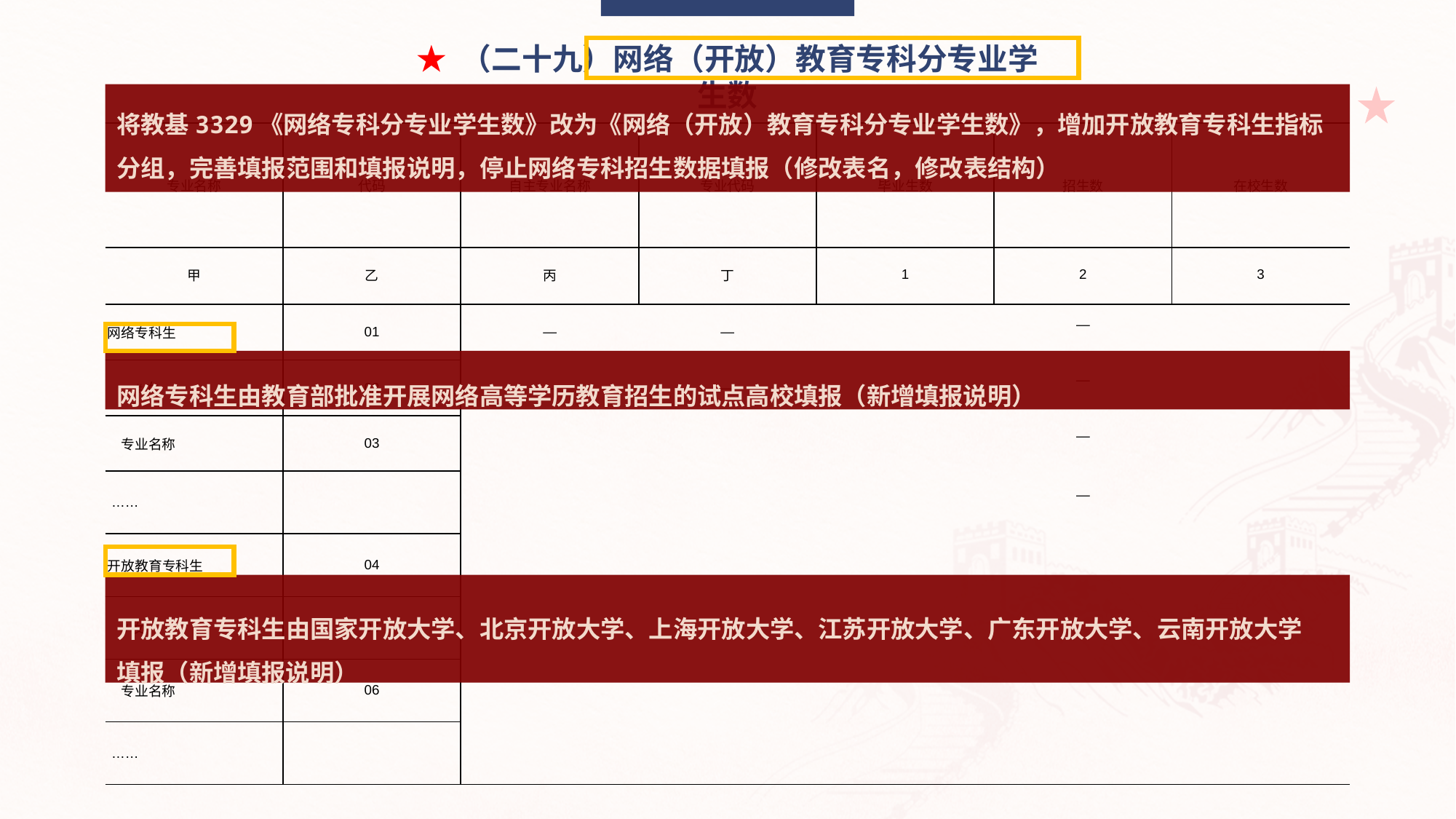

★ （二十九）网络（开放）教育专科分专业学生数

将教基3329《网络专科分专业学生数》改为《网络（开放）教育专科分专业学生数》，增加开放教育专科生指标分组，完善填报范围和填报说明，停止网络专科招生数据填报（修改表名，修改表结构）
| 专业名称 | 代码 | 自主专业名称 | 专业代码 | 毕业生数 | 招生数 | 在校生数 |
| --- | --- | --- | --- | --- | --- | --- |
| 甲 | 乙 | 丙 | 丁 | 1 | 2 | 3 |
| 网络专科生 | 01 | — | — |  | — |  |
| #女 | 02 | — | — |  | — |  |
| 专业名称 | 03 |  |  |  | — |  |
| …… |  |  |  |  | — |  |
| 开放教育专科生 | 04 |  |  |  |  |  |
| #女 | 05 |  |  |  |  |  |
| 专业名称 | 06 |  |  |  |  |  |
| …… |  |  |  |  |  |  |

网络专科生由教育部批准开展网络高等学历教育招生的试点高校填报（新增填报说明）

开放教育专科生由国家开放大学、北京开放大学、上海开放大学、江苏开放大学、广东开放大学、云南开放大学填报（新增填报说明）